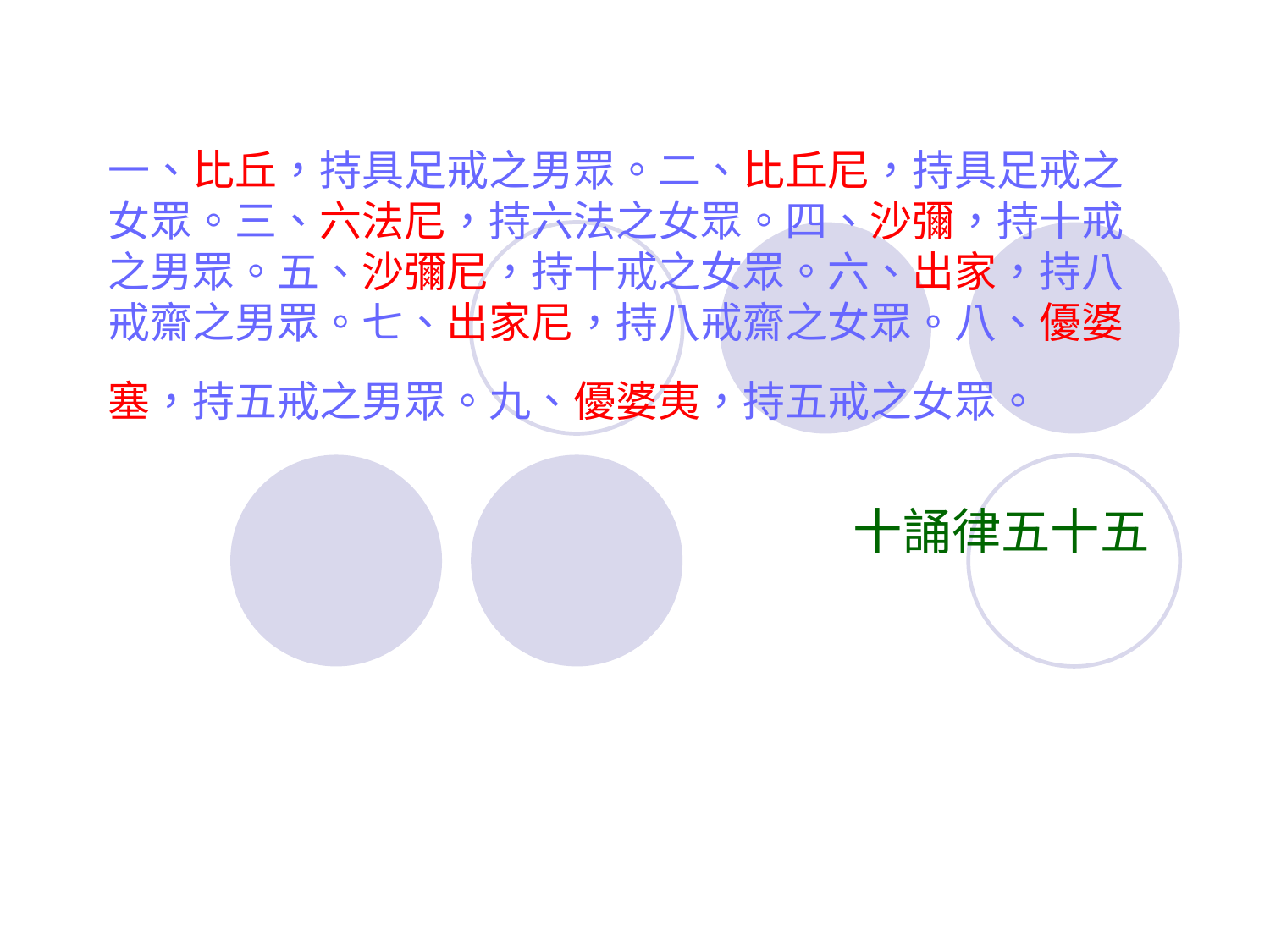

# 一、比丘，持具足戒之男眾。二、比丘尼，持具足戒之女眾。三、六法尼，持六法之女眾。四、沙彌，持十戒之男眾。五、沙彌尼，持十戒之女眾。六、出家，持八戒齋之男眾。七、出家尼，持八戒齋之女眾。八、優婆塞，持五戒之男眾。九、優婆夷，持五戒之女眾。
十誦律五十五